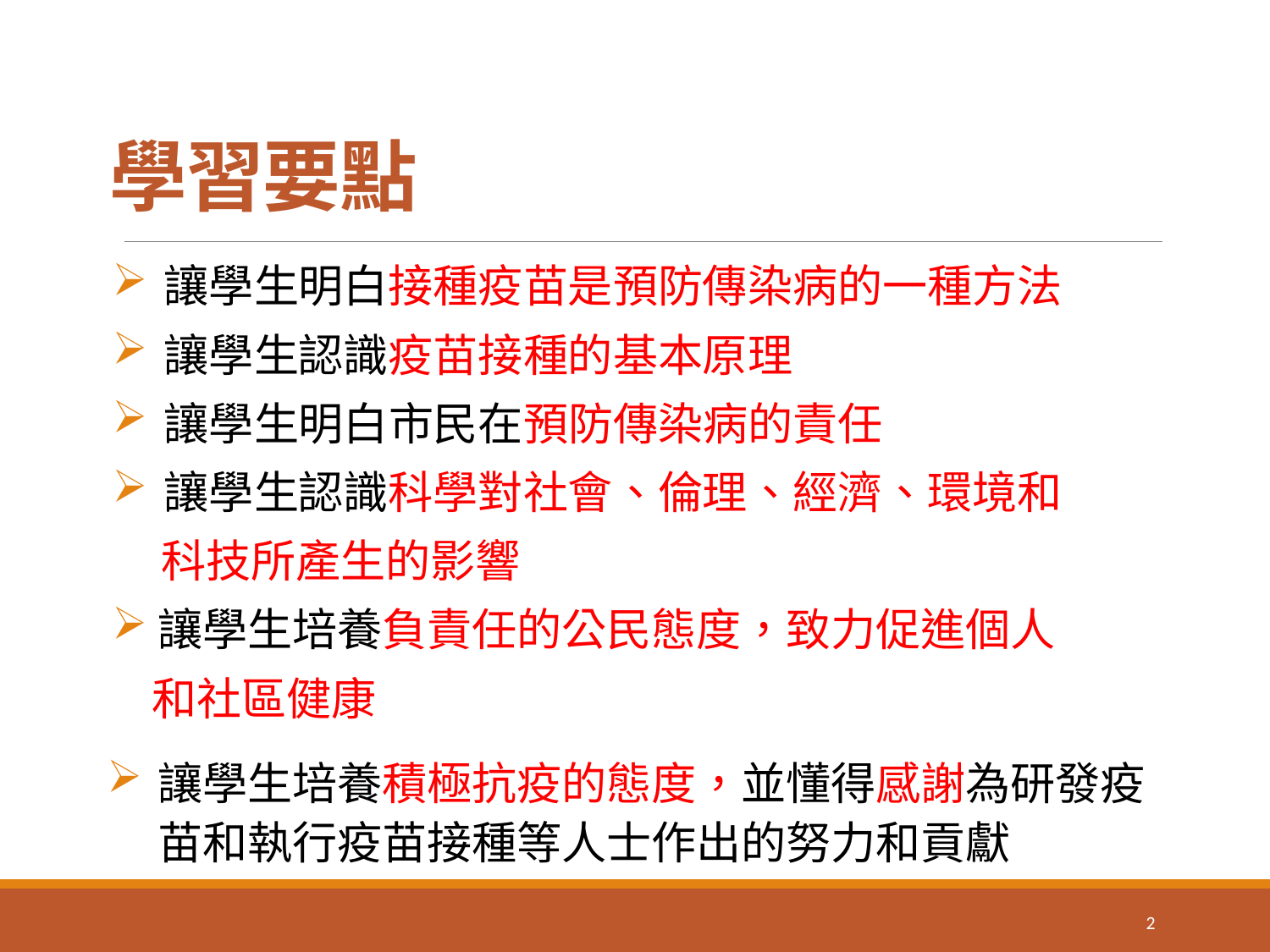

# 學習要點
 讓學生明白接種疫苗是預防傳染病的一種方法
 讓學生認識疫苗接種的基本原理
 讓學生明白市民在預防傳染病的責任
 讓學生認識科學對社會、倫理、經濟、環境和
    科技所產生的影響
讓學生培養負責任的公民態度，致力促進個人
   和社區健康
讓學生培養積極抗疫的態度，並懂得感謝為研發疫苗和執行疫苗接種等人士作出的努力和貢獻
2